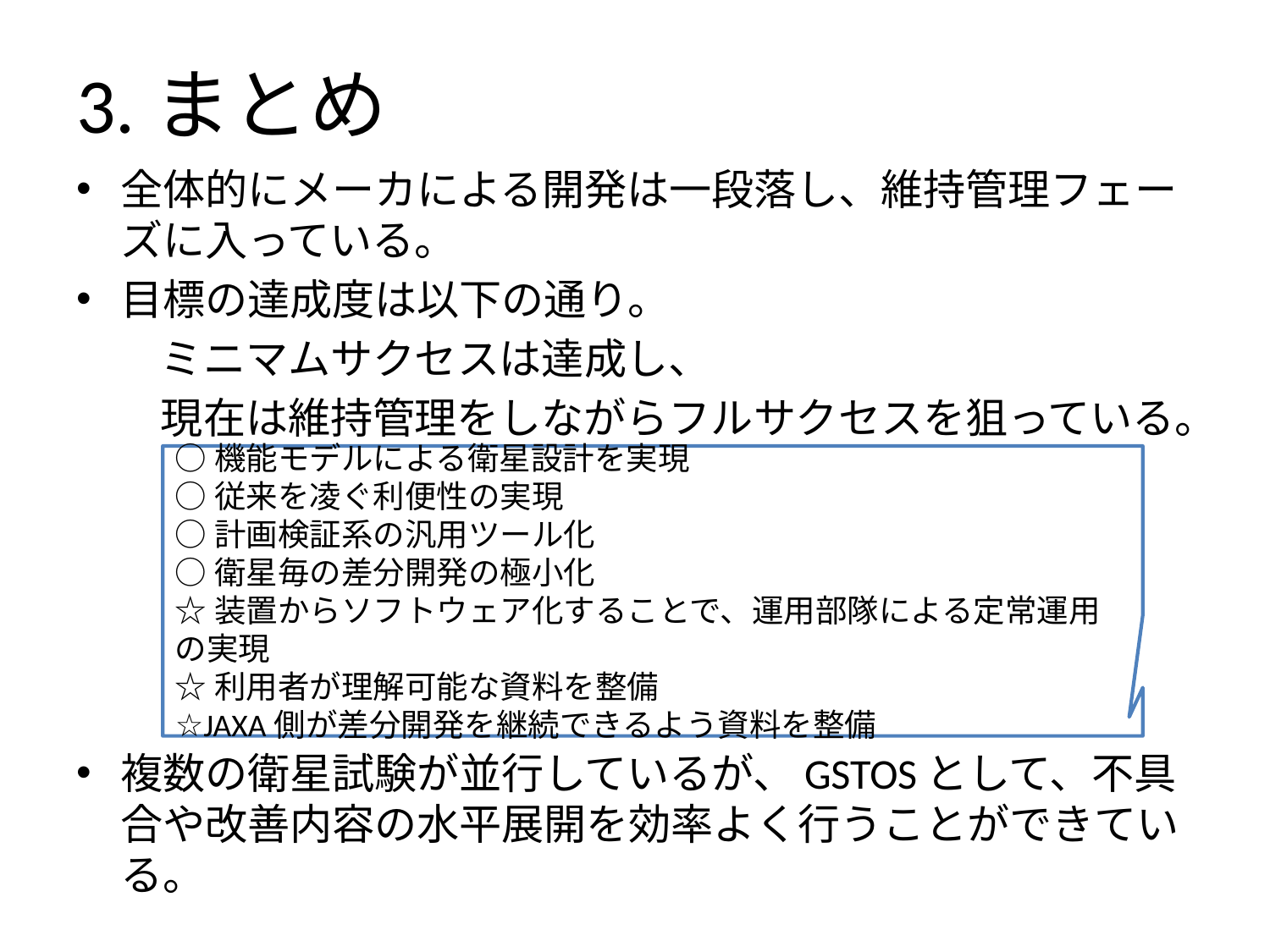

# 3.まとめ
全体的にメーカによる開発は一段落し、維持管理フェーズに入っている。
目標の達成度は以下の通り。
　　ミニマムサクセスは達成し、
　　現在は維持管理をしながらフルサクセスを狙っている。

複数の衛星試験が並行しているが、GSTOSとして、不具合や改善内容の水平展開を効率よく行うことができている。
○機能モデルによる衛星設計を実現
○従来を凌ぐ利便性の実現
○計画検証系の汎用ツール化
○衛星毎の差分開発の極小化
☆装置からソフトウェア化することで、運用部隊による定常運用の実現
☆利用者が理解可能な資料を整備
☆JAXA側が差分開発を継続できるよう資料を整備